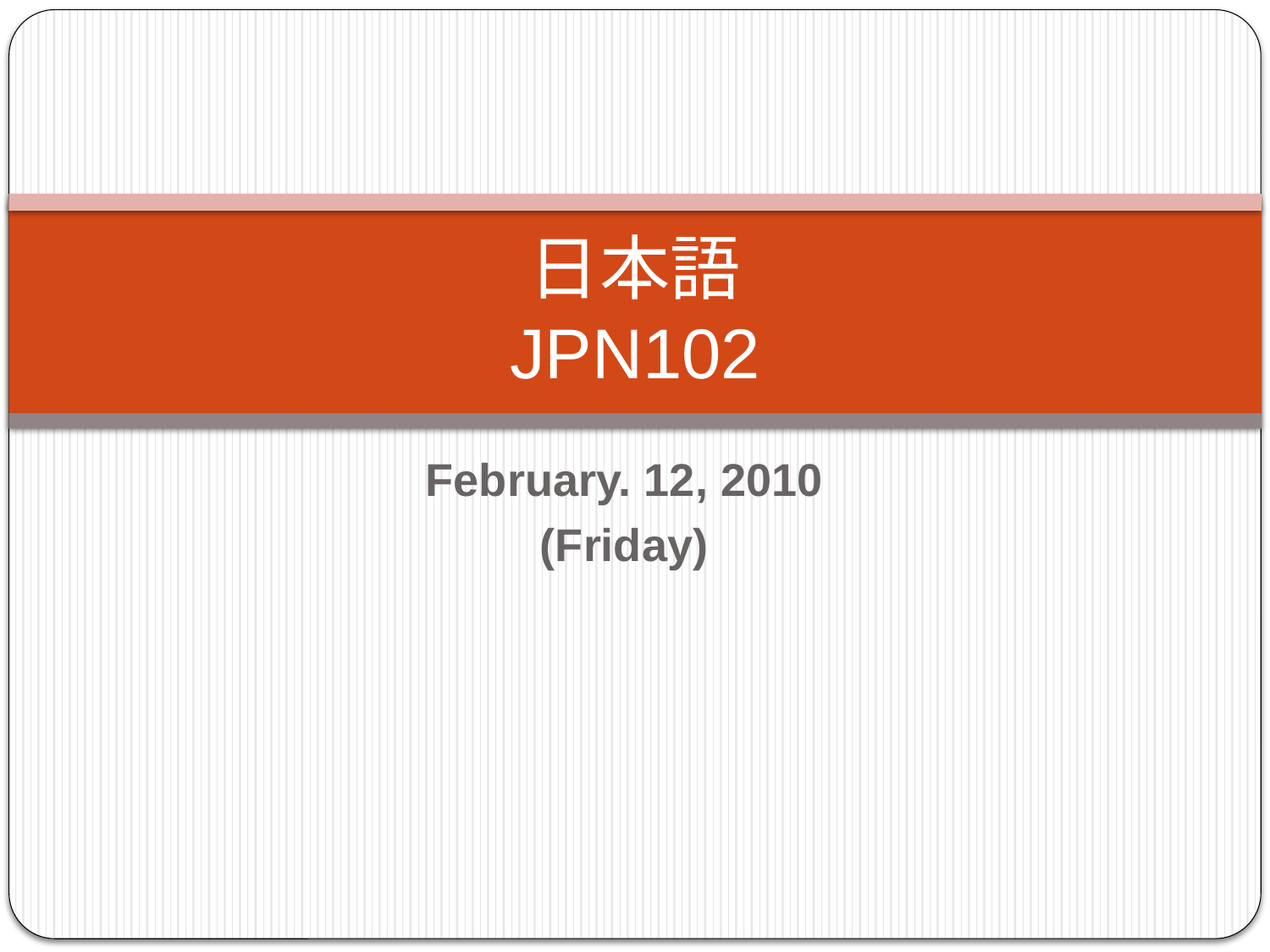

# 日本語 JPN102
February. 12, 2010
(Friday)